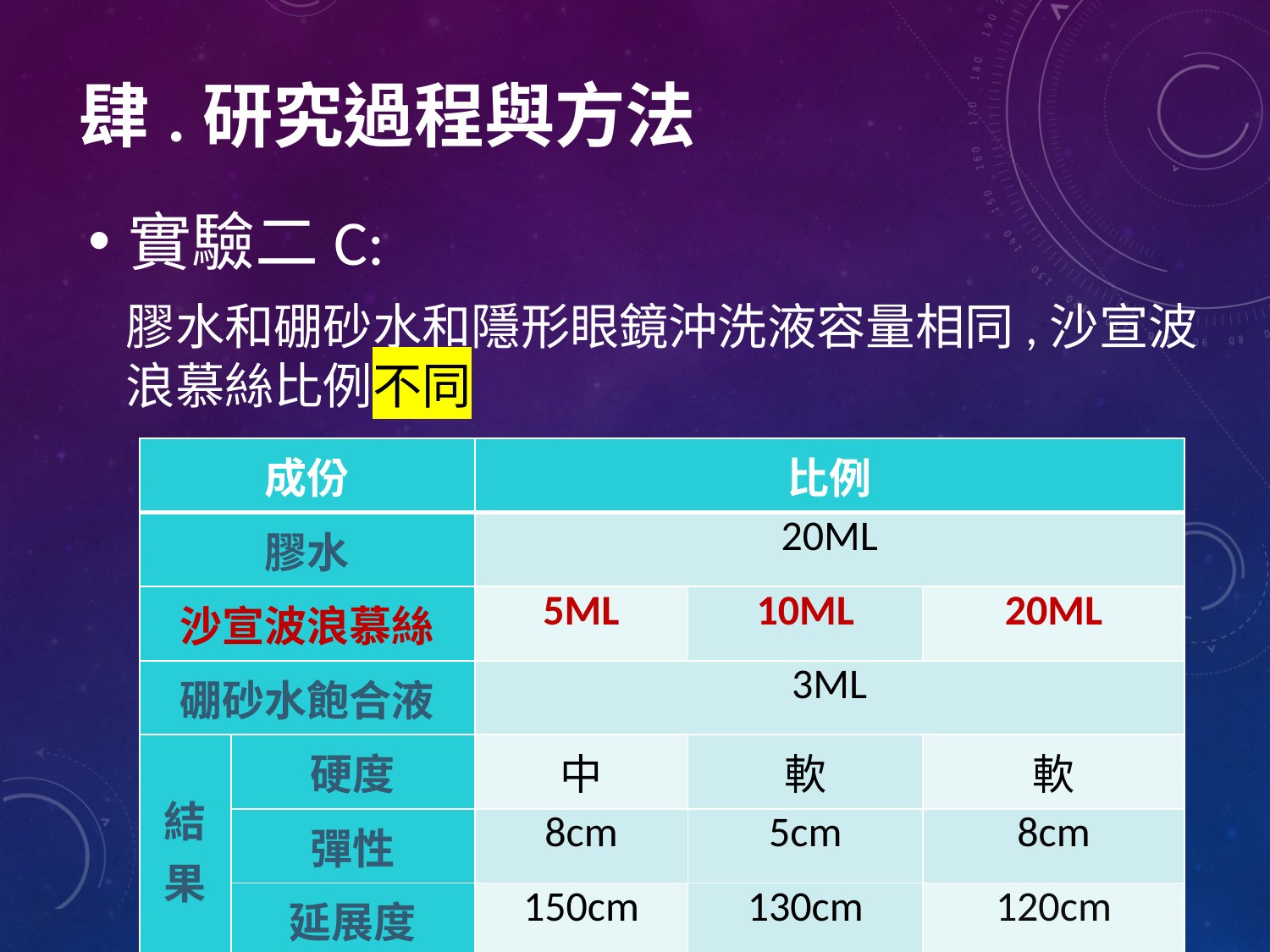

# 肆.研究過程與方法
實驗二C:
膠水和硼砂水和隱形眼鏡沖洗液容量相同,沙宣波浪慕絲比例不同
| 成份 |  | 比例 |  |  |
| --- | --- | --- | --- | --- |
| 膠水 |  | 20ML |  |  |
| 沙宣波浪慕絲 |  | 5ML | 10ML | 20ML |
| 硼砂水飽合液 |  | 3ML |  |  |
| 結果 | 硬度 | 中 | 軟 | 軟 |
|  | 彈性 | 8cm | 5cm | 8cm |
|  | 延展度 | 150cm | 130cm | 120cm |
| 實驗結果 |  | 慕絲愈多,硬度愈軟，延展度愈差 |  |  |